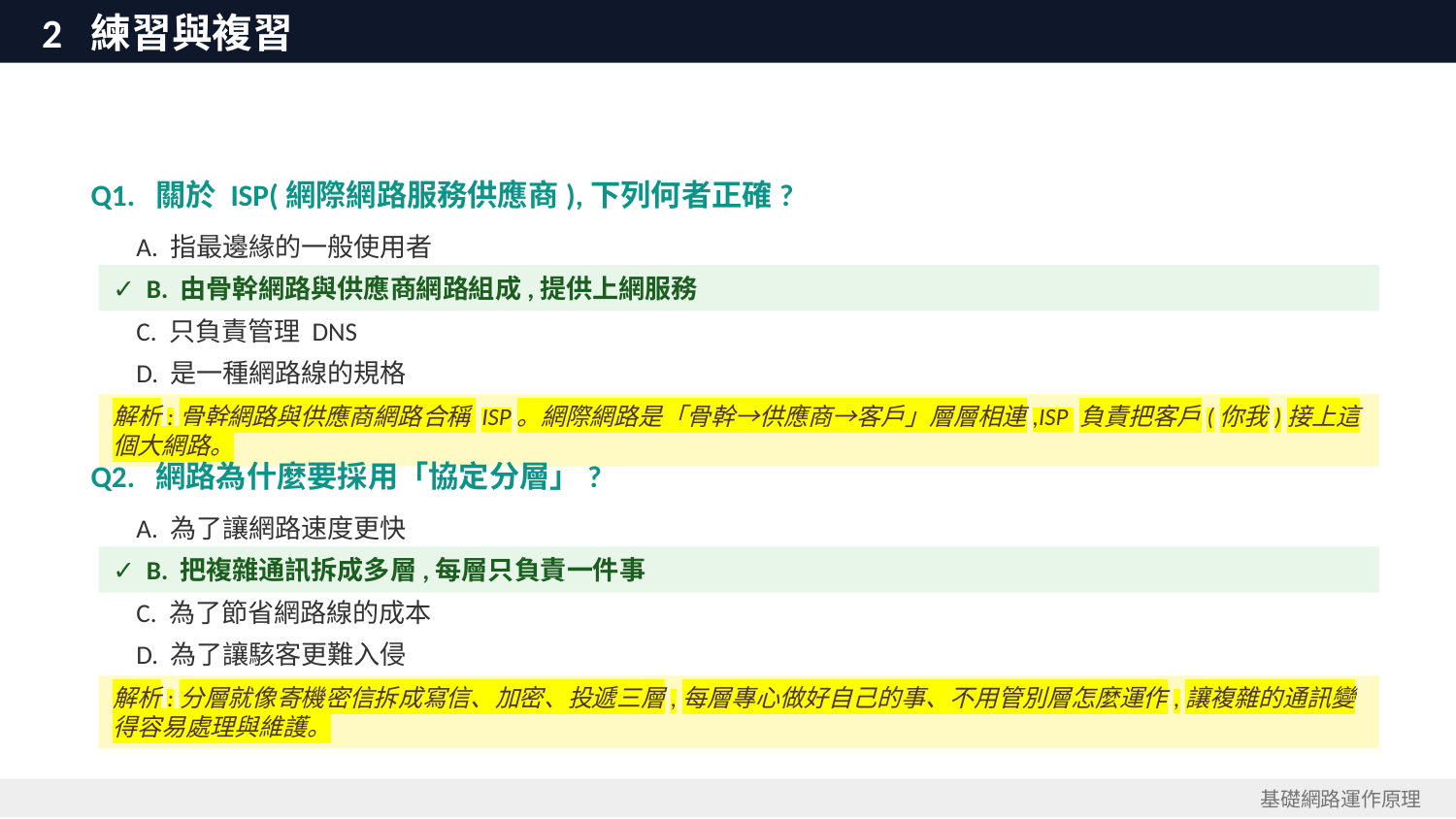

2  練習與複習
Q1.  關於 ISP(網際網路服務供應商),下列何者正確?
    A. 指最邊緣的一般使用者
✓  B. 由骨幹網路與供應商網路組成,提供上網服務
    C. 只負責管理 DNS
    D. 是一種網路線的規格
解析:骨幹網路與供應商網路合稱 ISP。網際網路是「骨幹→供應商→客戶」層層相連,ISP 負責把客戶(你我)接上這個大網路。
Q2.  網路為什麼要採用「協定分層」?
    A. 為了讓網路速度更快
✓  B. 把複雜通訊拆成多層,每層只負責一件事
    C. 為了節省網路線的成本
    D. 為了讓駭客更難入侵
解析:分層就像寄機密信拆成寫信、加密、投遞三層,每層專心做好自己的事、不用管別層怎麼運作,讓複雜的通訊變得容易處理與維護。
基礎網路運作原理